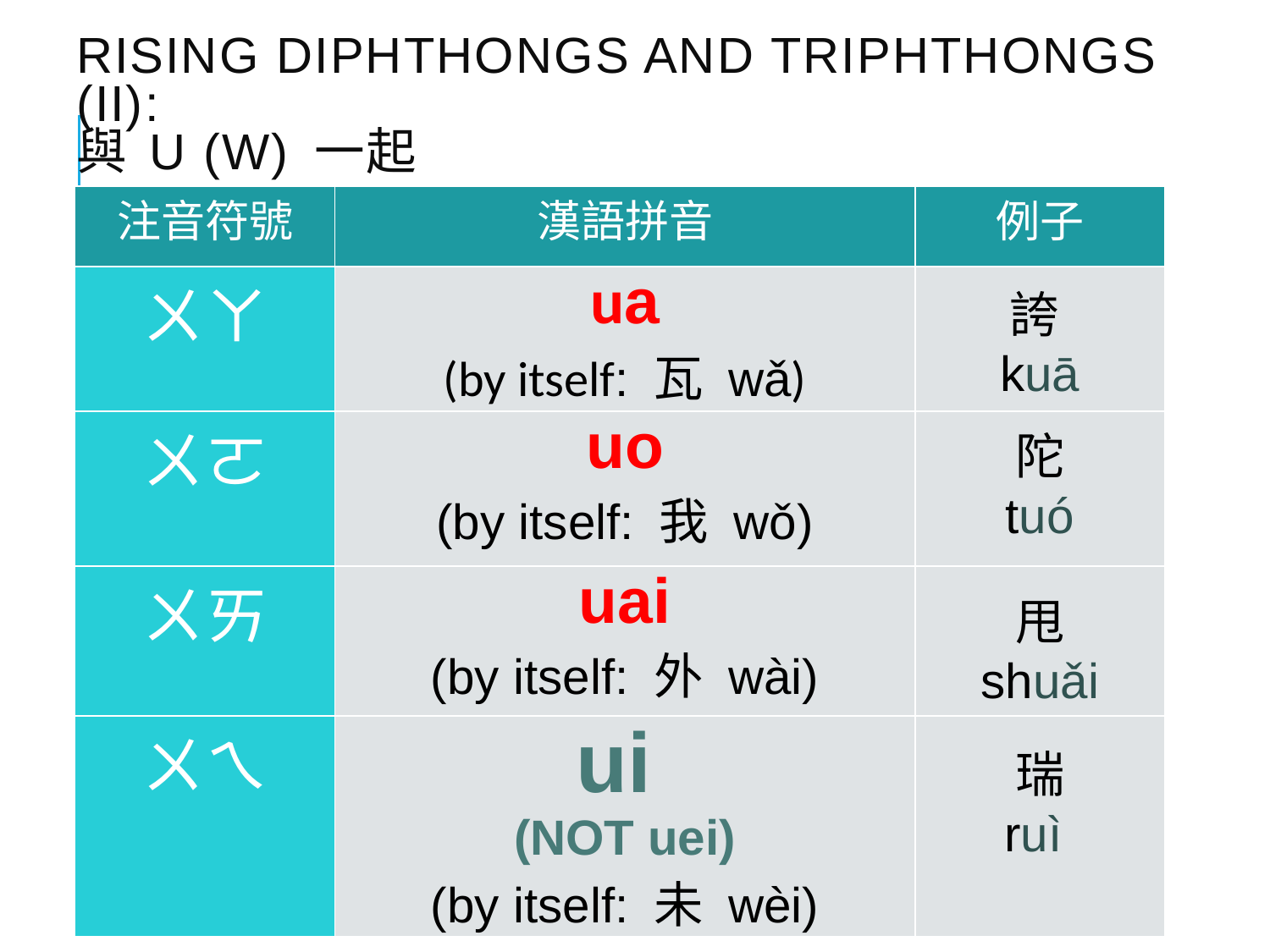

# Rising Diphthongs and Triphthongs (II): 與 u (w) 一起
| 注音符號 | 漢語拼音 | 例子 |
| --- | --- | --- |
| ㄨㄚ | ua (by itself: 瓦 wǎ) | 誇 kuā |
| ㄨㄛ | uo (by itself: 我 wǒ) | 陀 tuó |
| ㄨㄞ | uai (by itself: 外 wài) | 甩 shuǎi |
| --- | --- | --- |
| ㄨㄟ | ui (NOT uei) (by itself: 未 wèi) | 瑞 ruì |
| --- | --- | --- |